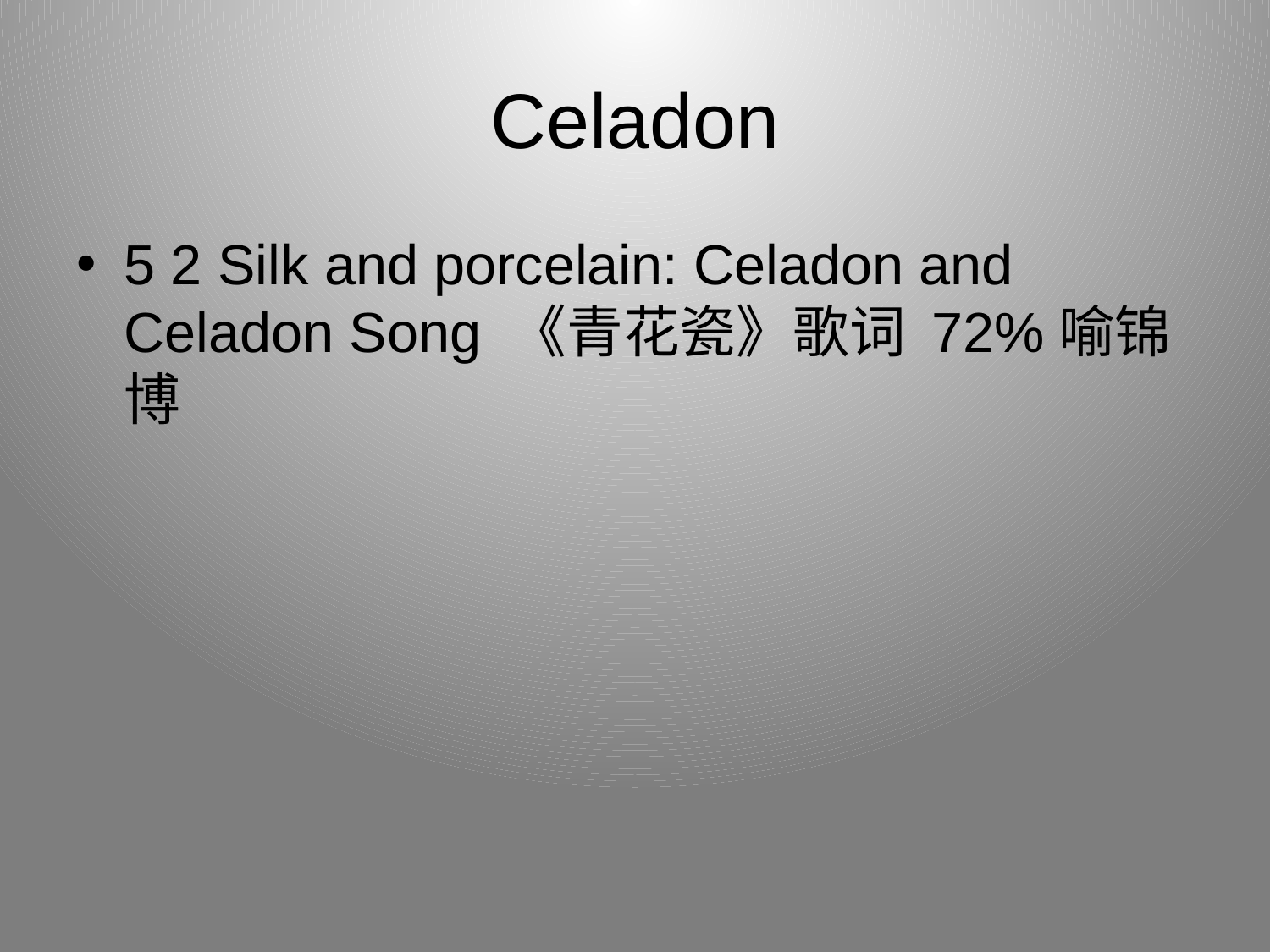

# Celadon
5 2 Silk and porcelain: Celadon and Celadon Song 《青花瓷》歌词 72%喻锦博